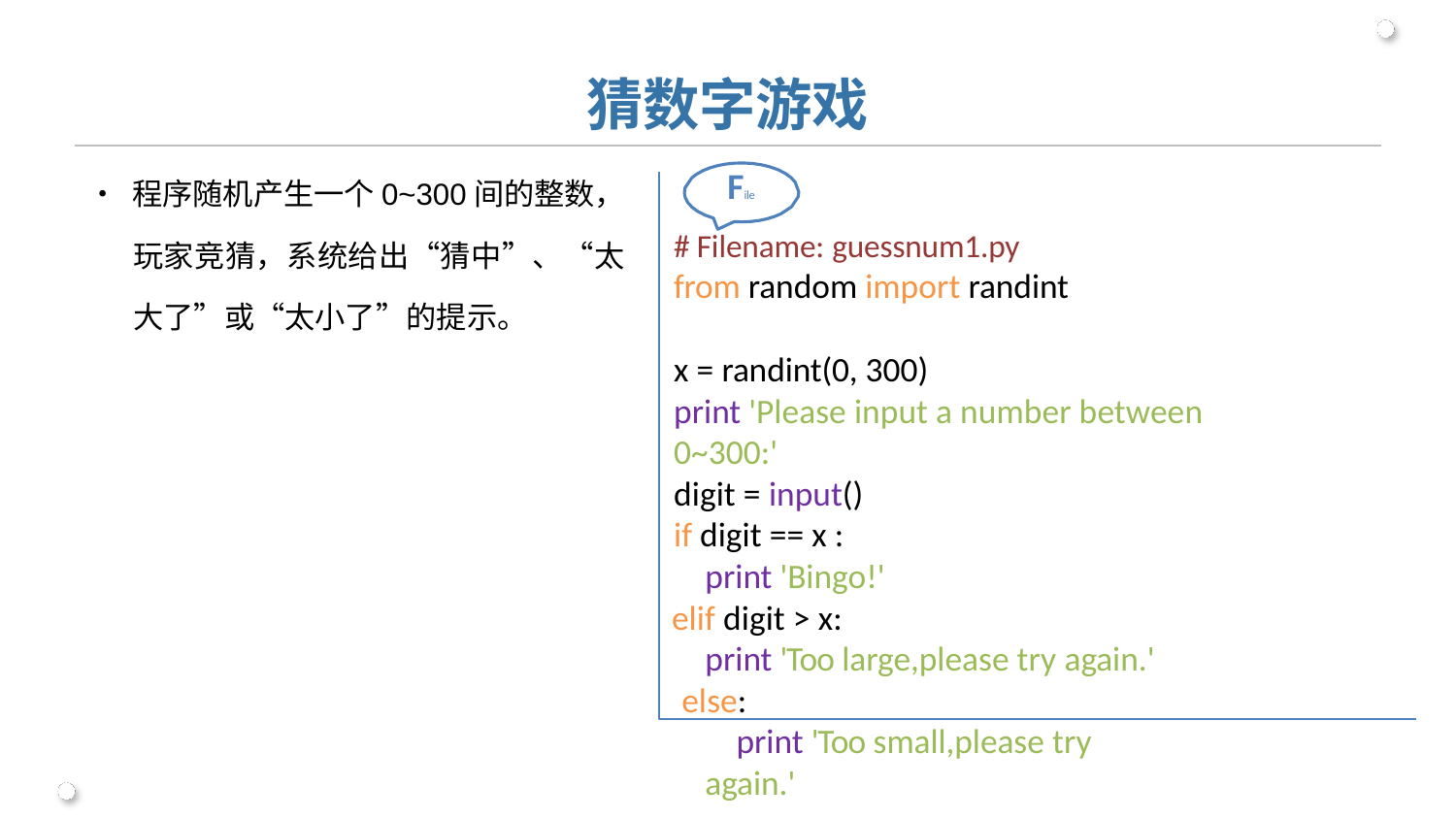

# 猜数字游戏
• 程序随机产生一个0~300间的整数，  玩家竞猜，系统给出“猜中”、“太  大了”或“太小了”的提示。

File
# Filename: guessnum1.py
from random import randint

x = randint(0, 300)
print 'Please input a number between 0~300:'
digit = input()
if digit == x :  print 'Bingo!'
elif digit > x:
print 'Too large,please try again.'  else:
print 'Too small,please try again.'